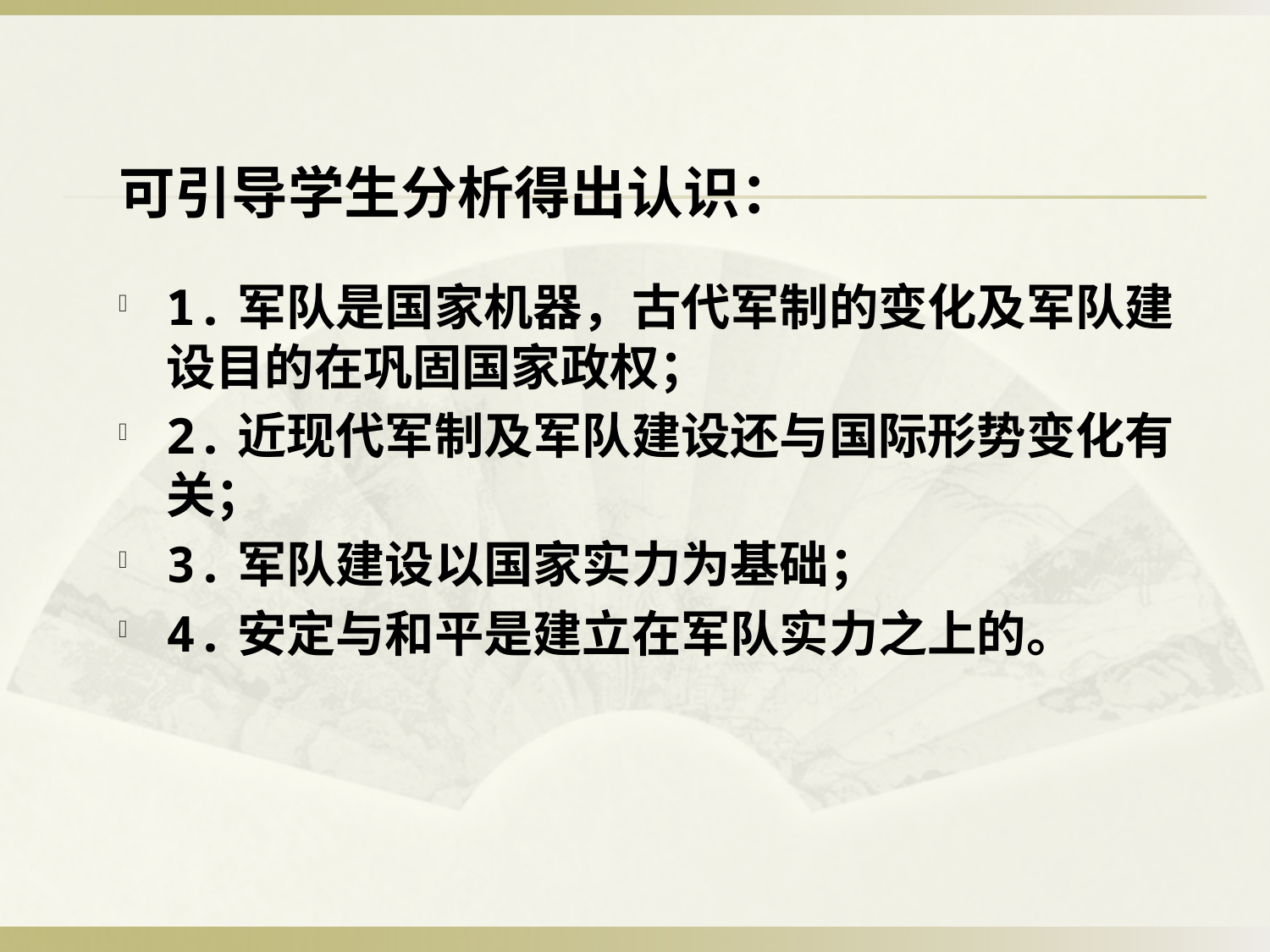

# 可引导学生分析得出认识：
1.军队是国家机器，古代军制的变化及军队建设目的在巩固国家政权；
2.近现代军制及军队建设还与国际形势变化有关；
3.军队建设以国家实力为基础；
4.安定与和平是建立在军队实力之上的。